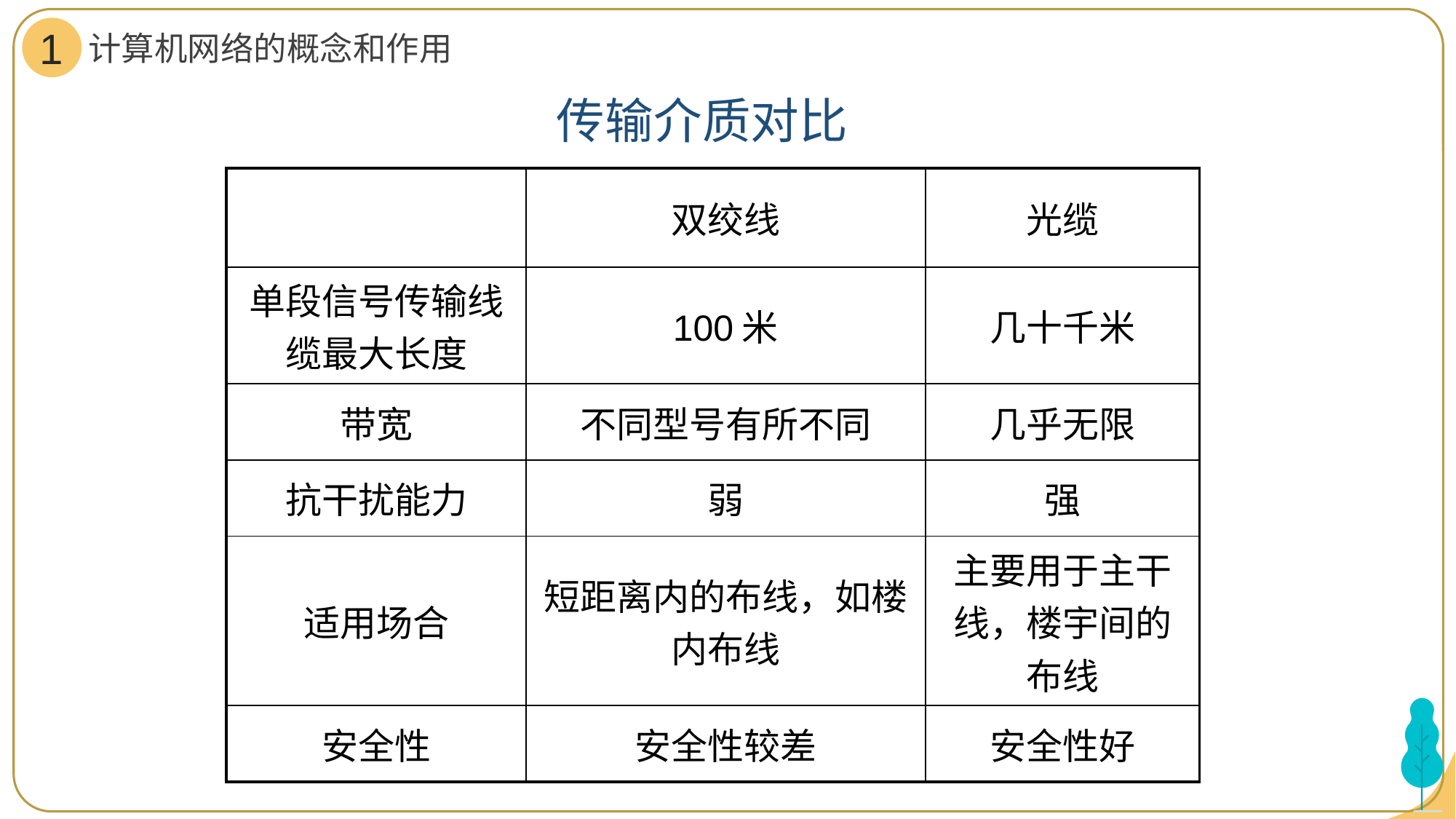

计算机网络的概念和作用
1
传输介质对比
|  | 双绞线 | 光缆 |
| --- | --- | --- |
| 单段信号传输线缆最大长度 | 100米 | 几十千米 |
| 带宽 | 不同型号有所不同 | 几乎无限 |
| 抗干扰能力 | 弱 | 强 |
| 适用场合 | 短距离内的布线，如楼内布线 | 主要用于主干线，楼宇间的布线 |
| 安全性 | 安全性较差 | 安全性好 |